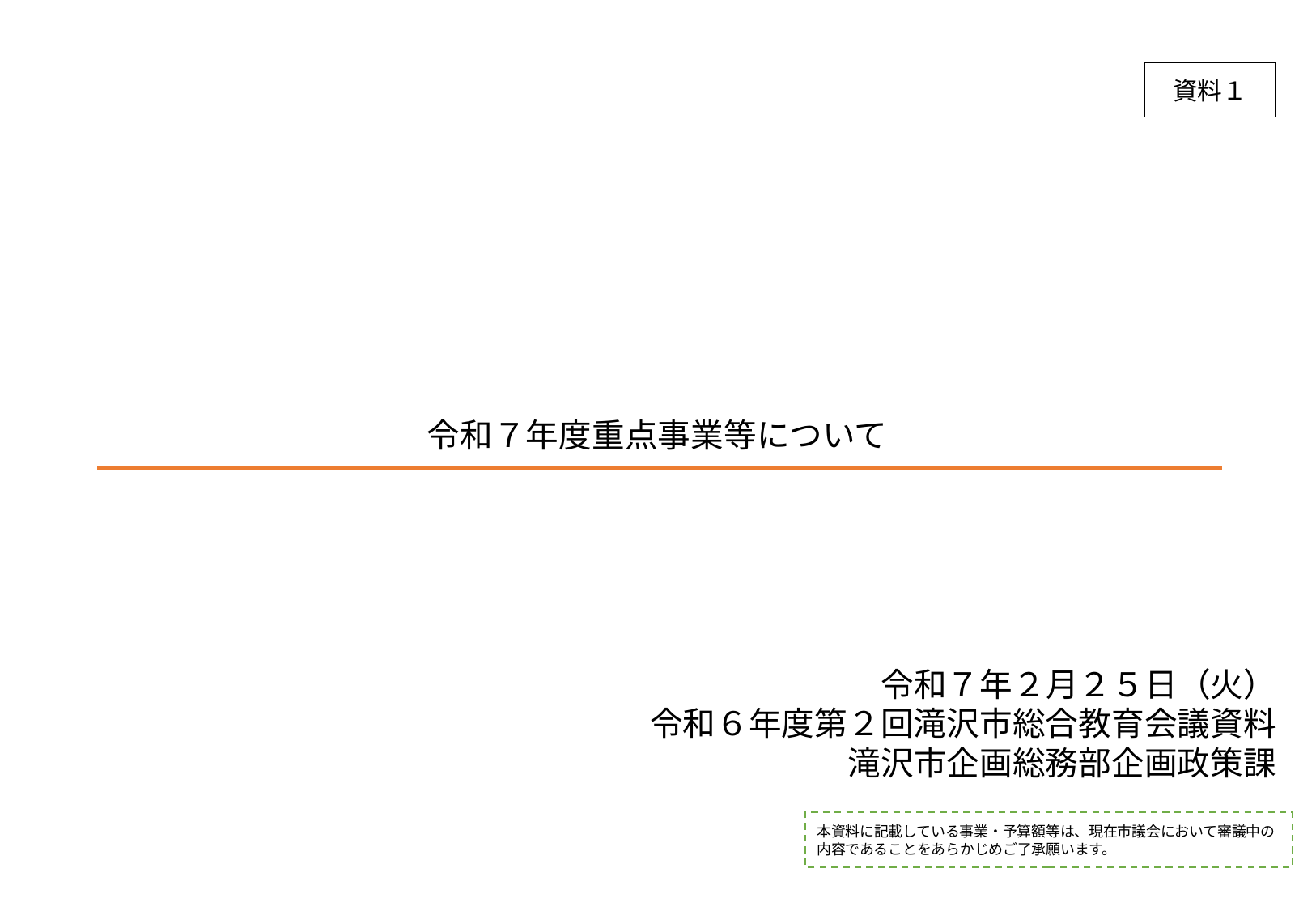

資料１

令和７年度重点事業等について
令和７年２月２５日（火）
令和６年度第２回滝沢市総合教育会議資料
滝沢市企画総務部企画政策課
本資料に記載している事業・予算額等は、現在市議会において審議中の内容であることをあらかじめご了承願います。